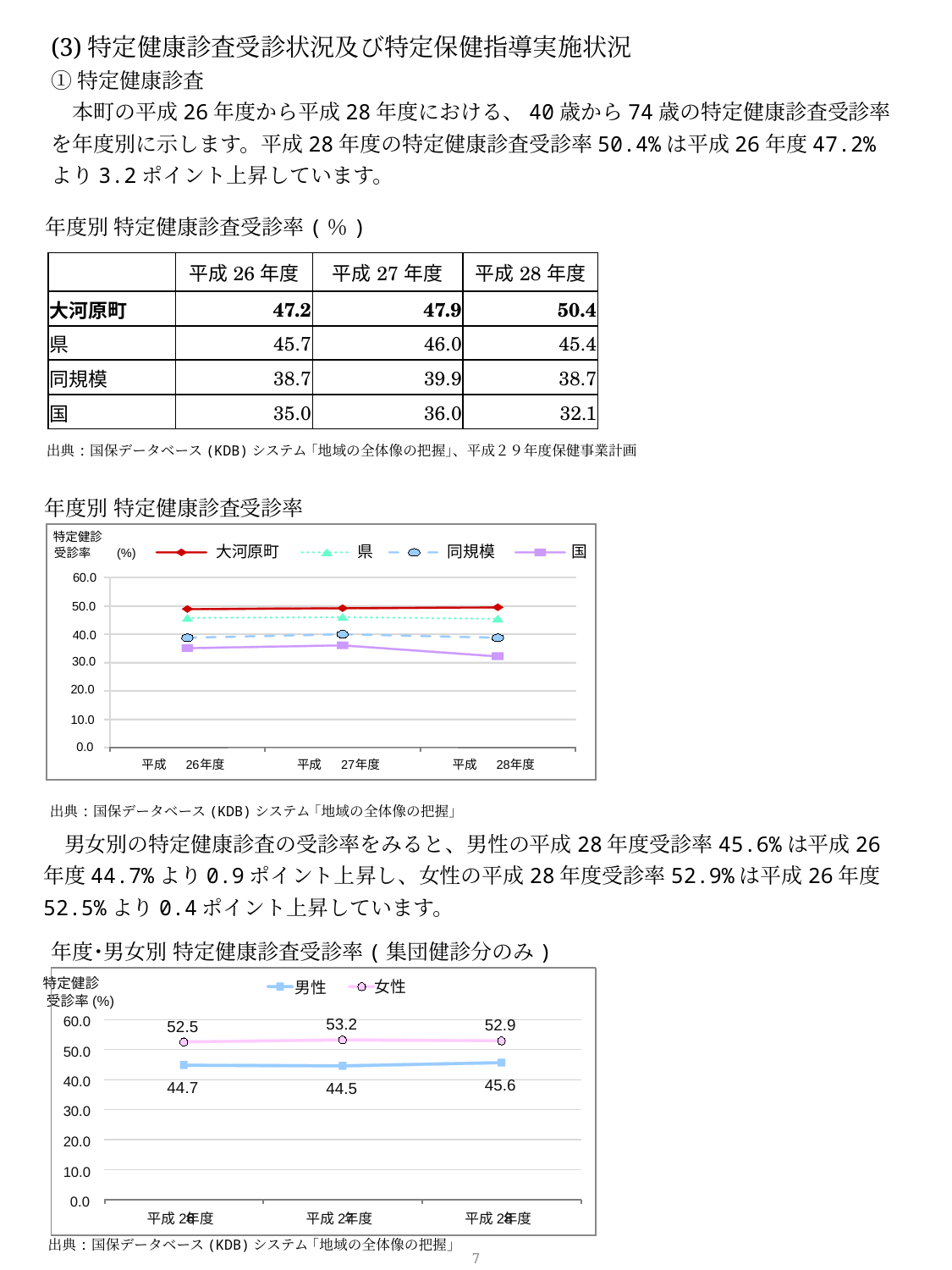

(3)特定健康診査受診状況及び特定保健指導実施状況
①特定健康診査
　本町の平成26年度から平成28年度における、40歳から74歳の特定健康診査受診率を年度別に示します。平成28年度の特定健康診査受診率50.4%は平成26年度47.2%より3.2ポイント上昇しています。

年度別 特定健康診査受診率(％)
|  | 平成26年度 | 平成27年度 | 平成28年度 |
| --- | --- | --- | --- |
| 大河原町 | 47.2 | 47.9 | 50.4 |
| 県 | 45.7 | 46.0 | 45.4 |
| 同規模 | 38.7 | 39.9 | 38.7 |
| 国 | 35.0 | 36.0 | 32.1 |
出典:国保データベース(KDB)システム ｢地域の全体像の把握｣、平成２９年度保健事業計画
年度別 特定健康診査受診率

特定健診
大河原町
県
同規模
国
受診率
(%)

60.0

50.0

40.0

30.0
20.0
10.0
0.0

平成
26
年度
平成
27
年度
平成
28
年度
出典:国保データベース(KDB)システム ｢地域の全体像の把握｣
　男女別の特定健康診査の受診率をみると、男性の平成28年度受診率45.6%は平成26年度44.7%より0.9ポイント上昇し、女性の平成28年度受診率52.9%は平成26年度52.5%より0.4ポイント上昇しています。
年度･男女別 特定健康診査受診率(集団健診分のみ)

特定健診
女性
男性

受診率
(%)
60.0
53.2
52.9
52.5

50.0

40.0
45.6
44.7
44.5
30.0
20.0
10.0
0.0

平成
26
年度
平成
27
年度
平成
28
年度
7
出典:国保データベース(KDB)システム ｢地域の全体像の把握｣